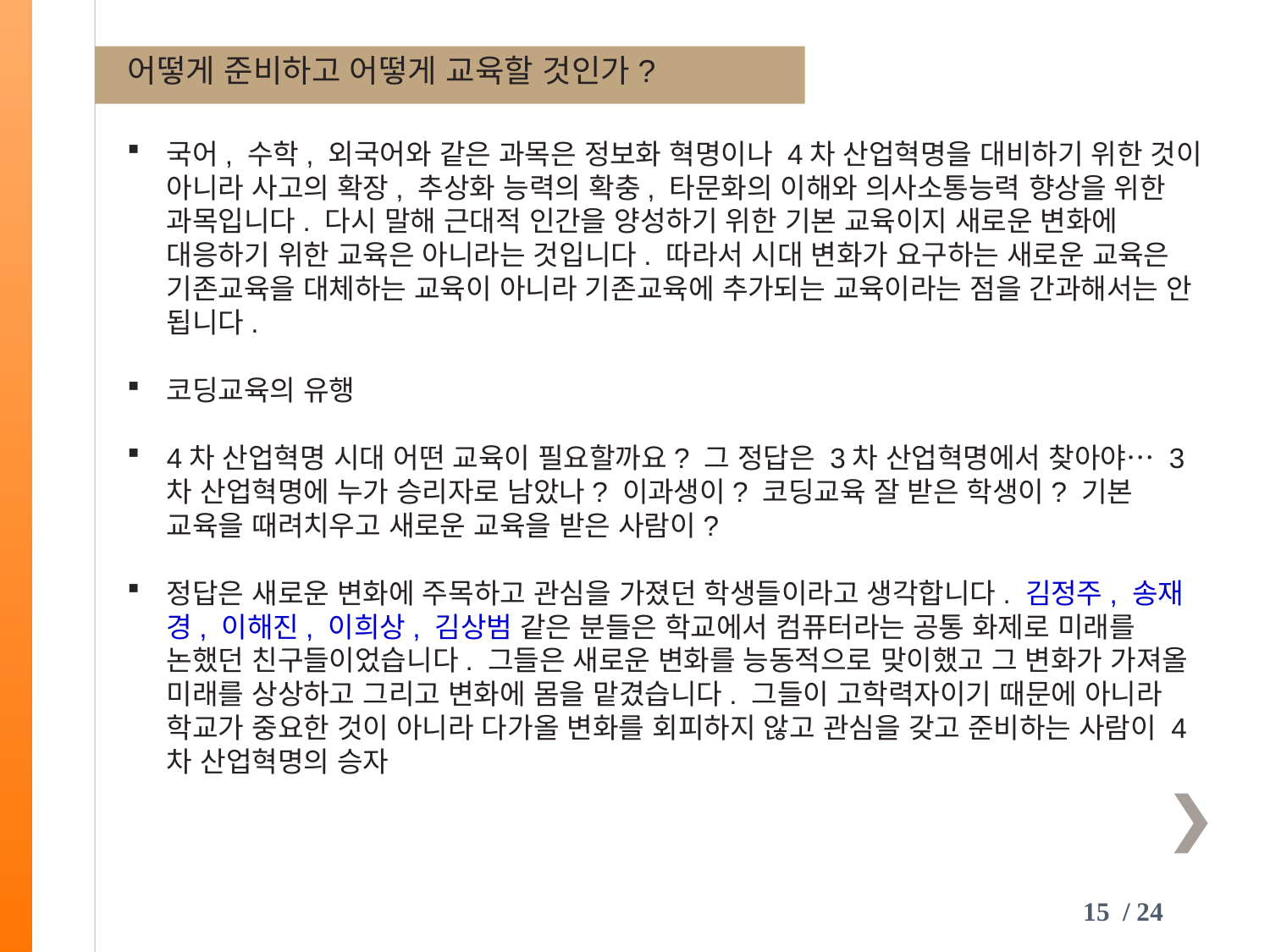

어떻게 준비하고 어떻게 교육할 것인가?

국어, 수학, 외국어와 같은 과목은 정보화 혁명이나 4차 산업혁명을 대비하기 위한 것이 아니라 사고의 확장, 추상화 능력의 확충, 타문화의 이해와 의사소통능력 향상을 위한 과목입니다. 다시 말해 근대적 인간을 양성하기 위한 기본 교육이지 새로운 변화에 대응하기 위한 교육은 아니라는 것입니다. 따라서 시대 변화가 요구하는 새로운 교육은 기존교육을 대체하는 교육이 아니라 기존교육에 추가되는 교육이라는 점을 간과해서는 안 됩니다.

코딩교육의 유행

4차 산업혁명 시대 어떤 교육이 필요할까요? 그 정답은 3차 산업혁명에서 찾아야… 3차 산업혁명에 누가 승리자로 남았나? 이과생이? 코딩교육 잘 받은 학생이? 기본 교육을 때려치우고 새로운 교육을 받은 사람이?

정답은 새로운 변화에 주목하고 관심을 가졌던 학생들이라고 생각합니다. 김정주, 송재경, 이해진, 이희상, 김상범 같은 분들은 학교에서 컴퓨터라는 공통 화제로 미래를 논했던 친구들이었습니다. 그들은 새로운 변화를 능동적으로 맞이했고 그 변화가 가져올 미래를 상상하고 그리고 변화에 몸을 맡겼습니다. 그들이 고학력자이기 때문에 아니라 학교가 중요한 것이 아니라 다가올 변화를 회피하지 않고 관심을 갖고 준비하는 사람이 4차 산업혁명의 승자

15  / 24